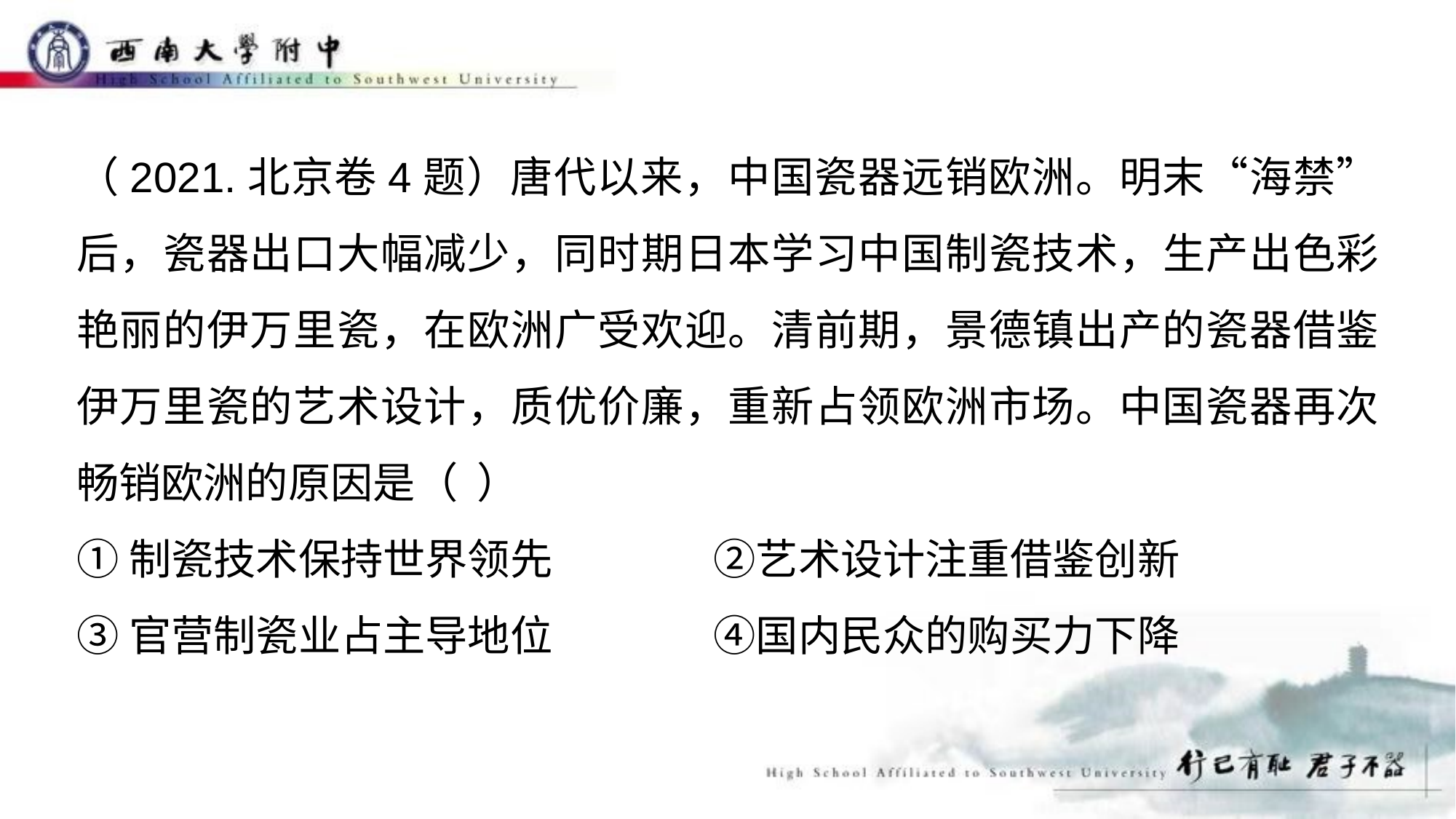

（2021.北京卷4题）唐代以来，中国瓷器远销欧洲。明末“海禁”后，瓷器出口大幅减少，同时期日本学习中国制瓷技术，生产出色彩艳丽的伊万里瓷，在欧洲广受欢迎。清前期，景德镇出产的瓷器借鉴伊万里瓷的艺术设计，质优价廉，重新占领欧洲市场。中国瓷器再次畅销欧洲的原因是（  ）
①制瓷技术保持世界领先                 ②艺术设计注重借鉴创新
③官营制瓷业占主导地位                 ④国内民众的购买力下降